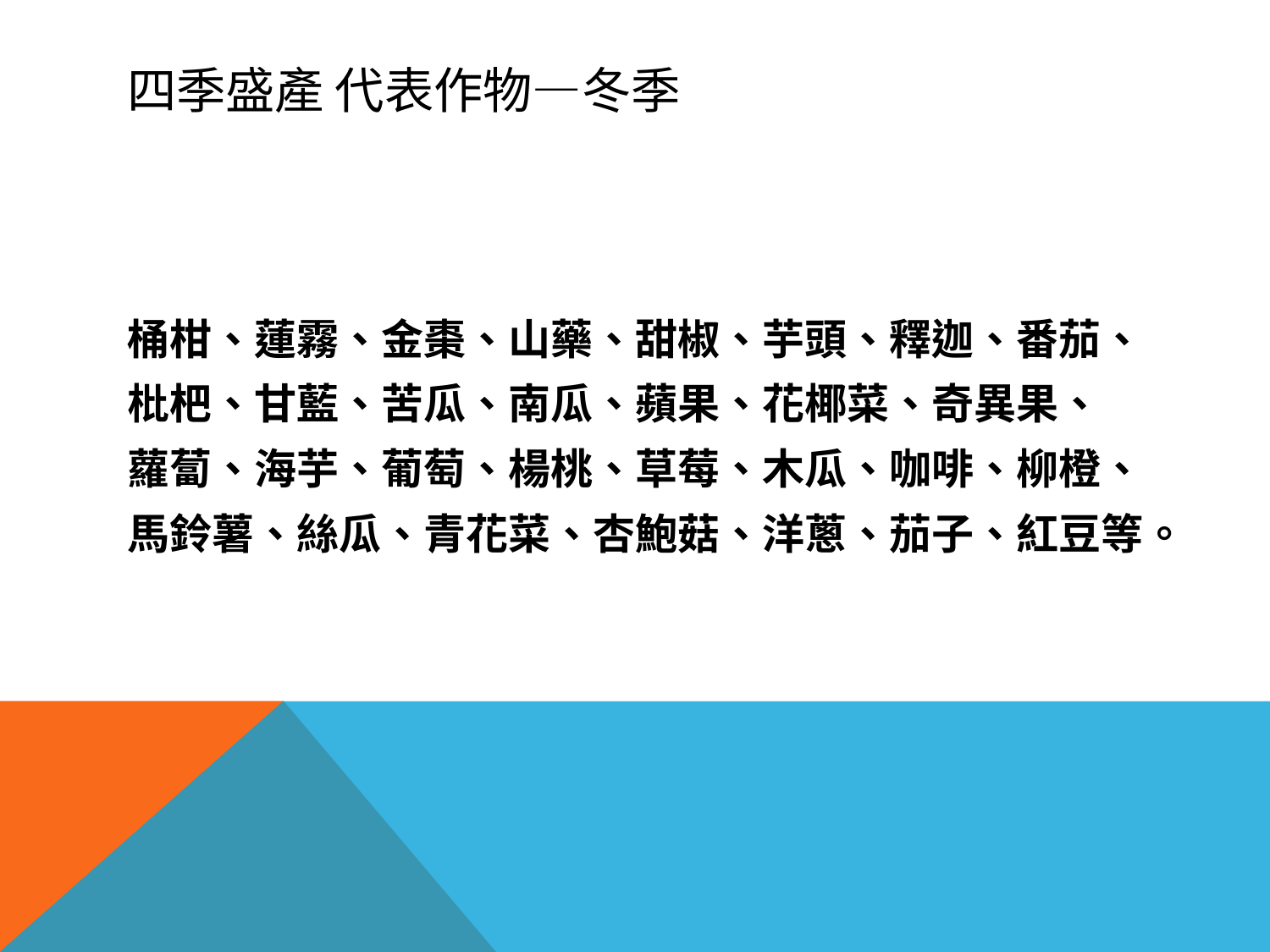

# 四季盛產 代表作物—冬季
桶柑、蓮霧、金棗、山藥、甜椒、芋頭、釋迦、番茄、
枇杷、甘藍、苦瓜、南瓜、蘋果、花椰菜、奇異果、
蘿蔔、海芋、葡萄、楊桃、草莓、木瓜、咖啡、柳橙、
馬鈴薯、絲瓜、青花菜、杏鮑菇、洋蔥、茄子、紅豆等。